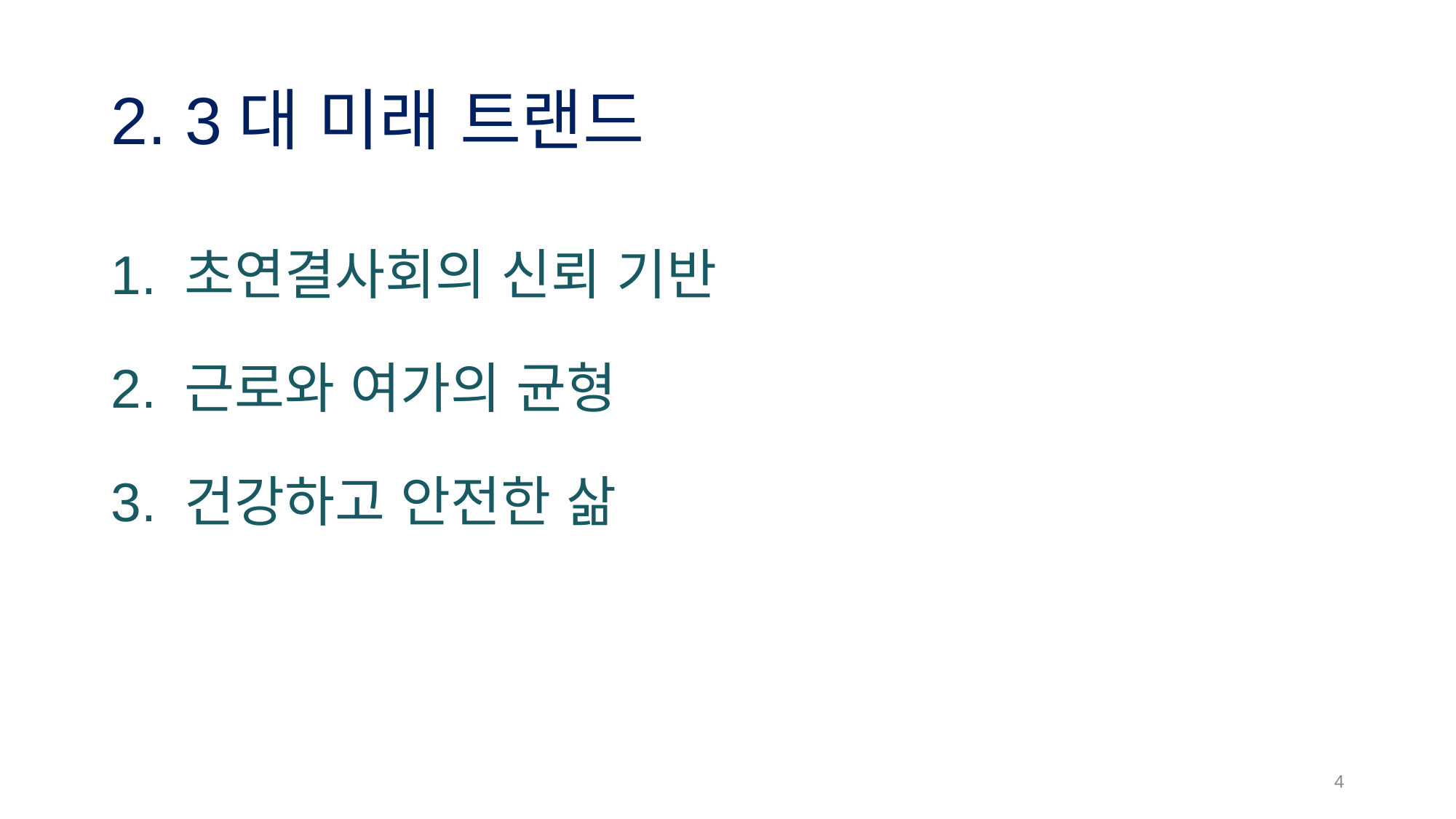

# 2. 3대 미래 트랜드
1. 초연결사회의 신뢰 기반
2. 근로와 여가의 균형
3. 건강하고 안전한 삶
4